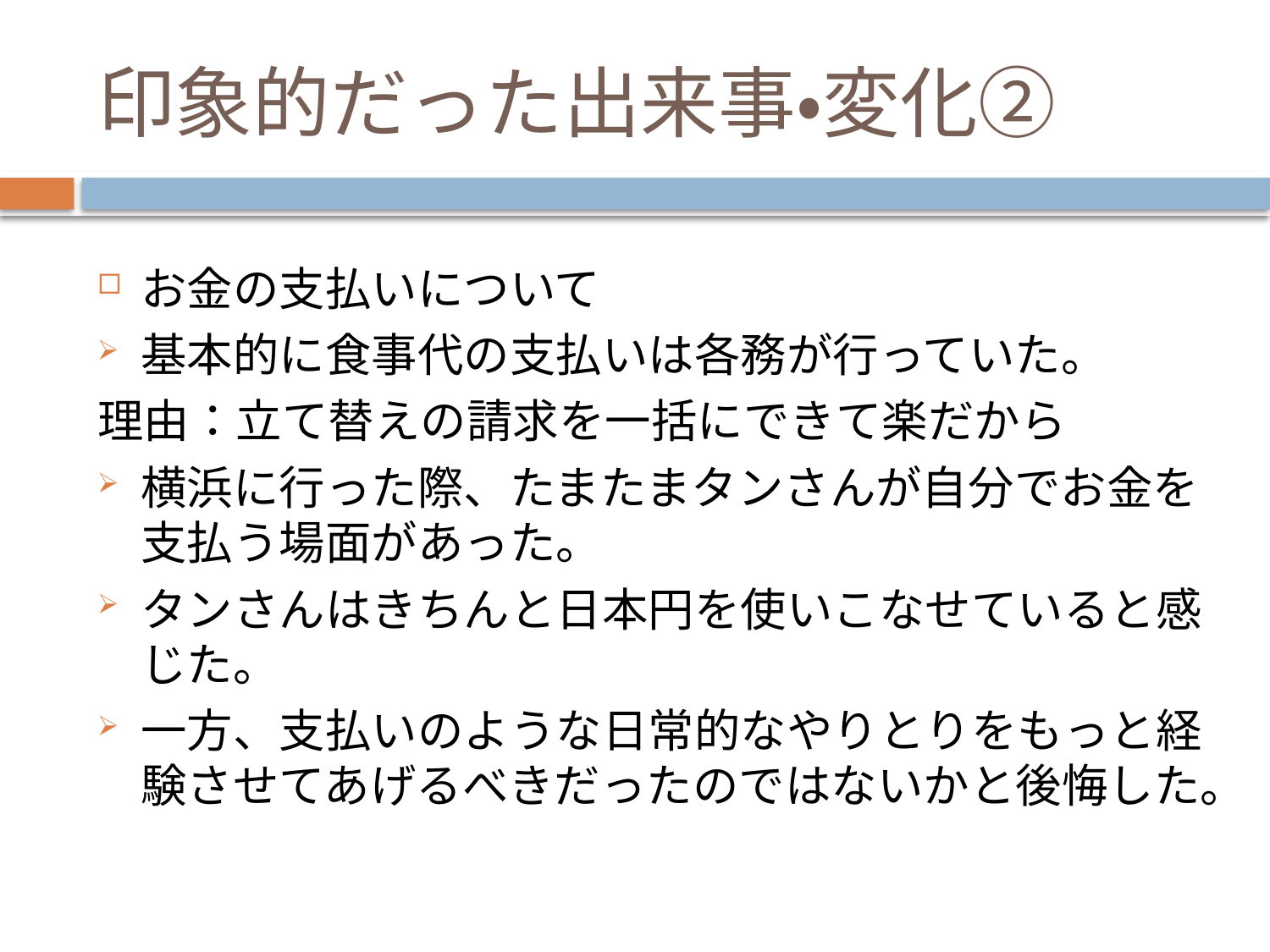

# 印象的だった出来事・変化②
お金の支払いについて
基本的に食事代の支払いは各務が行っていた。
理由：立て替えの請求を一括にできて楽だから
横浜に行った際、たまたまタンさんが自分でお金を支払う場面があった。
タンさんはきちんと日本円を使いこなせていると感じた。
一方、支払いのような日常的なやりとりをもっと経験させてあげるべきだったのではないかと後悔した。